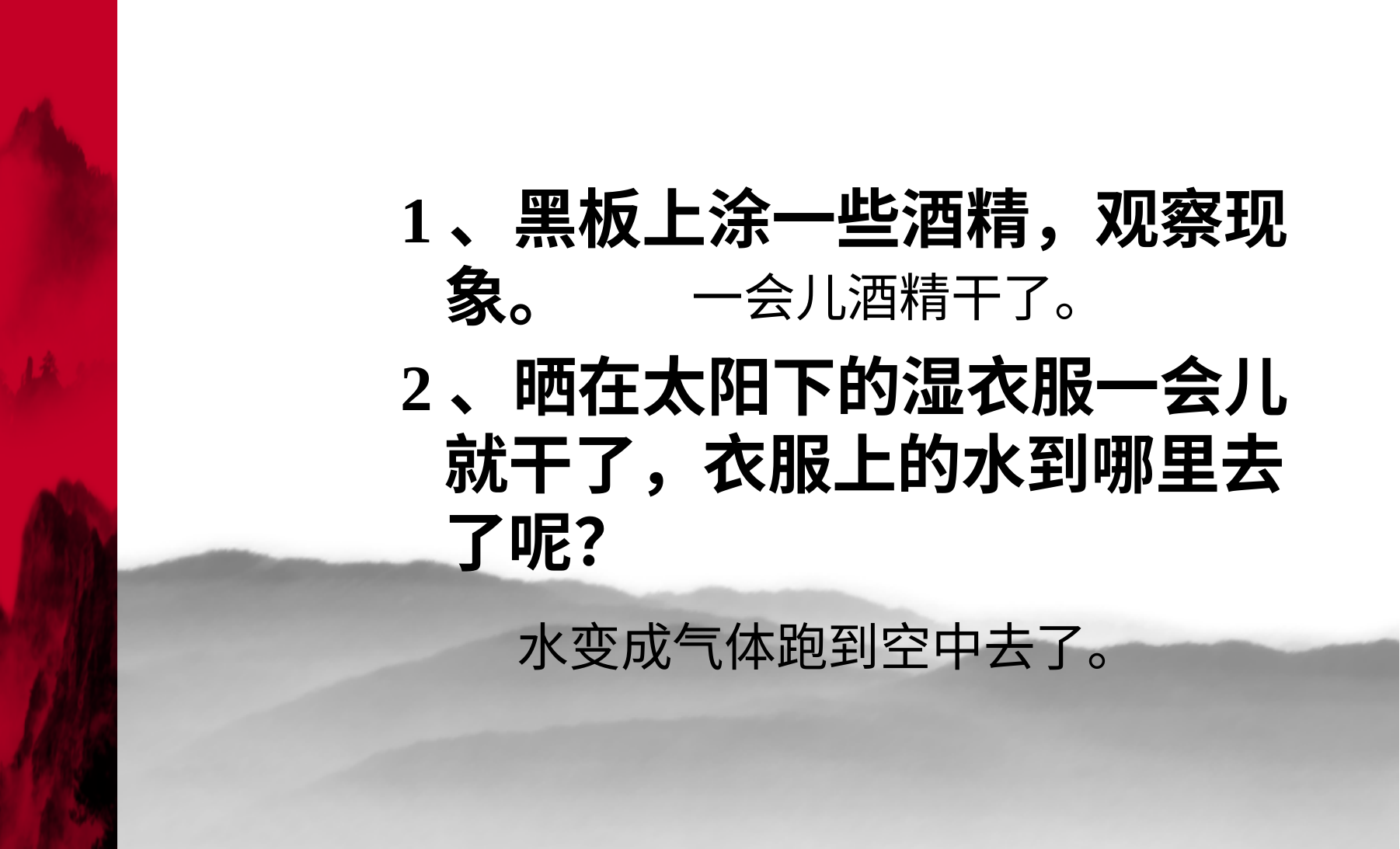

1、黑板上涂一些酒精，观察现象。
2、晒在太阳下的湿衣服一会儿就干了，衣服上的水到哪里去了呢？
一会儿酒精干了。
水变成气体跑到空中去了。